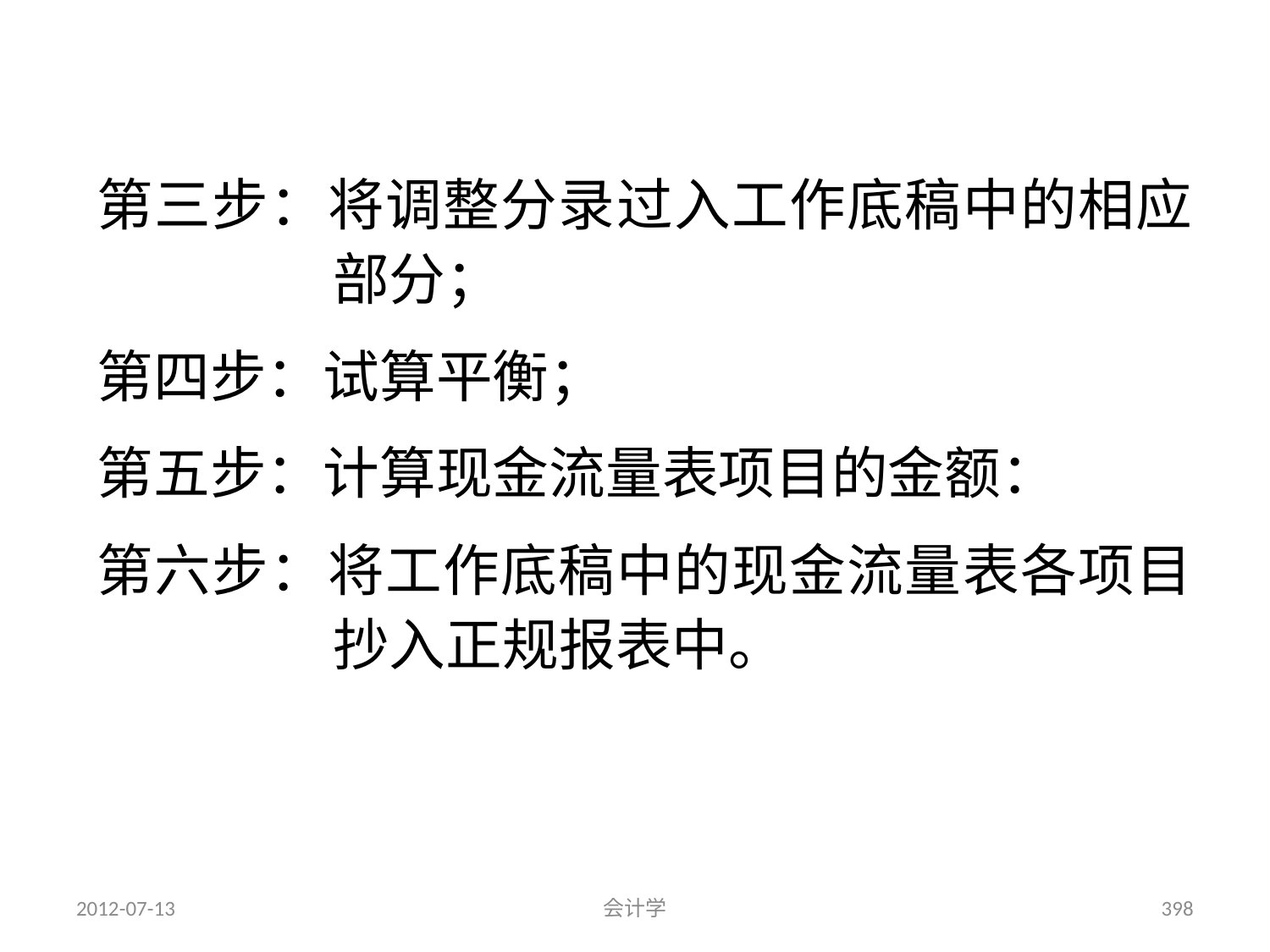

第三步：将调整分录过入工作底稿中的相应部分；
第四步：试算平衡；
第五步：计算现金流量表项目的金额：
第六步：将工作底稿中的现金流量表各项目抄入正规报表中。
2012-07-13
会计学
398